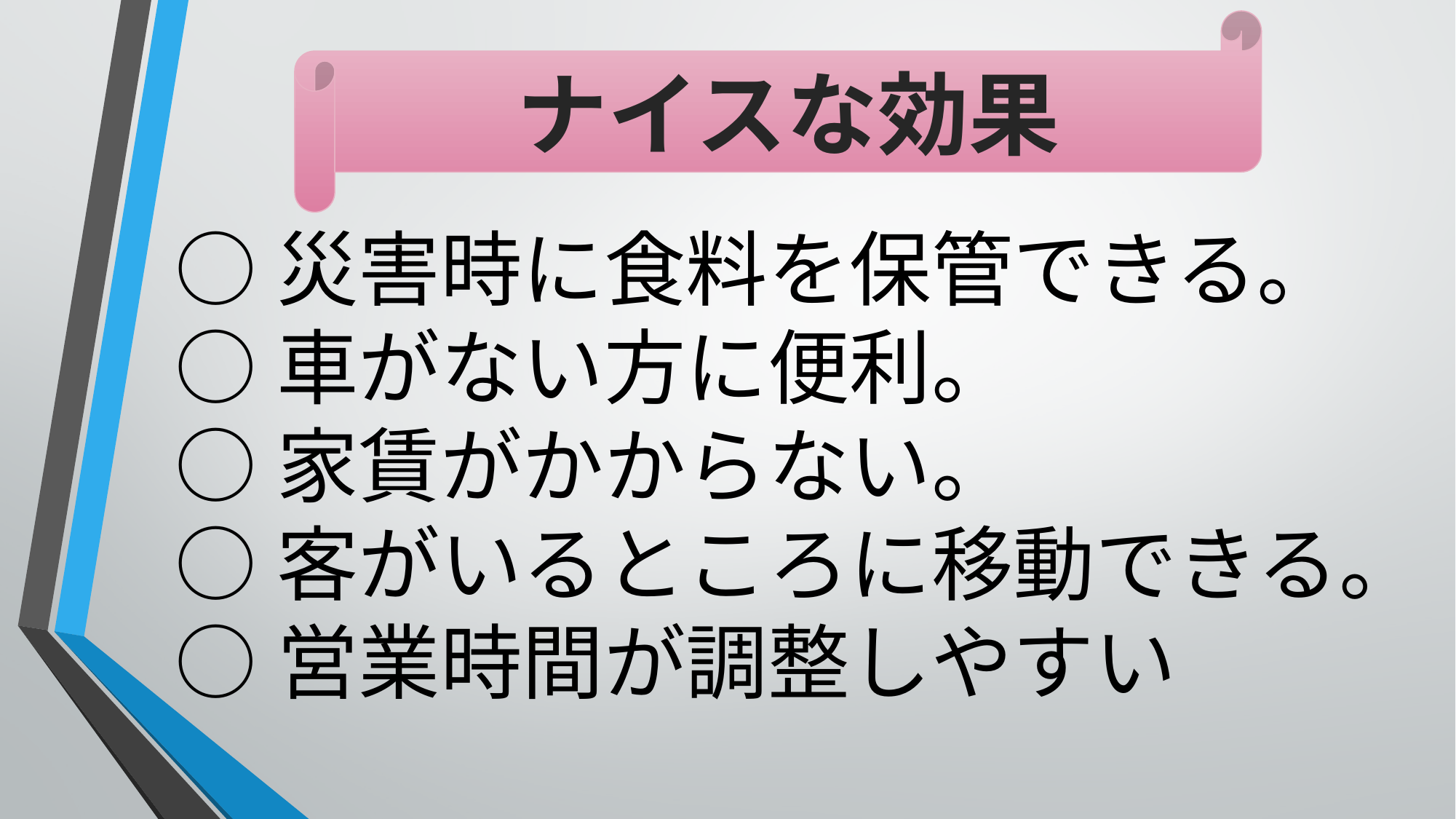

ナイスな効果
○災害時に食料を保管できる。
○車がない方に便利。
○家賃がかからない。
○客がいるところに移動できる。
○営業時間が調整しやすい